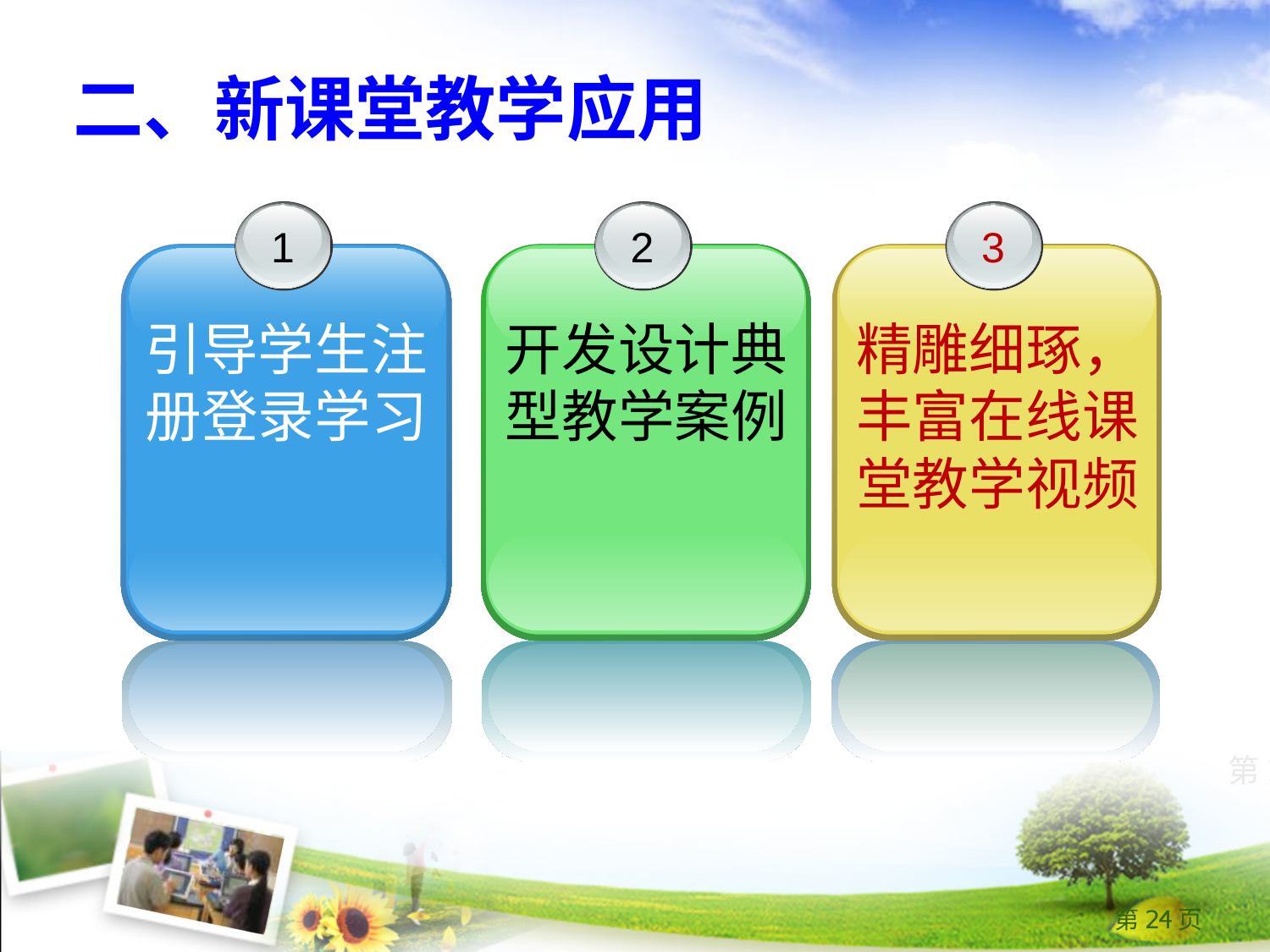

二、新课堂教学应用

1

引导学生注册登录学习

2

开发设计典型教学案例

3

精雕细琢，
丰富在线课堂教学视频

第24页
第24页